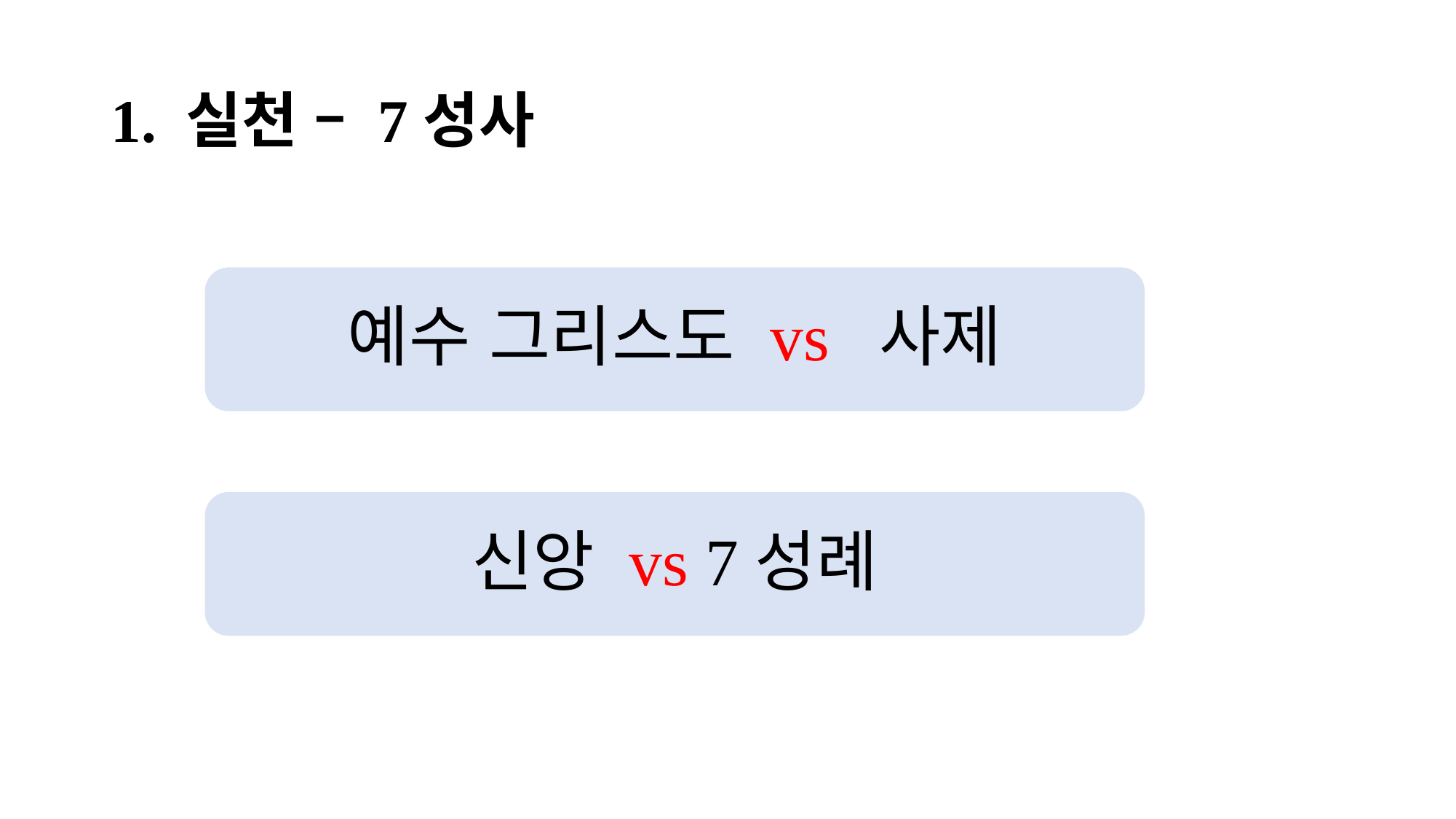

# 1. 실천 – 7성사

예수 그리스도 vs  사제

신앙 vs 7성례